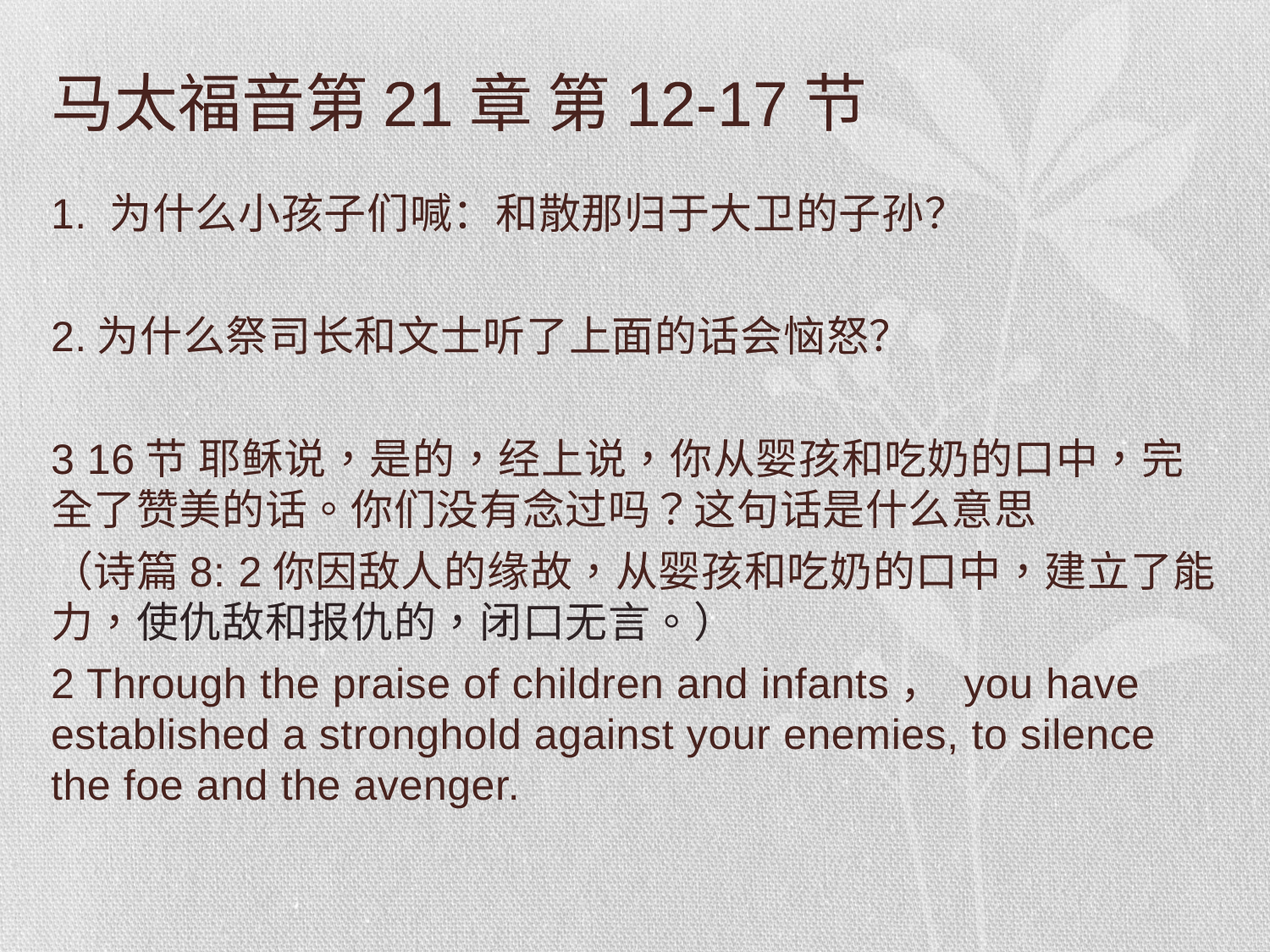

# 马太福音第21章 第12-17节
1. 为什么小孩子们喊：和散那归于大卫的子孙？

2.为什么祭司长和文士听了上面的话会恼怒？

3 16节 耶稣说，是的，经上说，你从婴孩和吃奶的口中，完全了赞美的话。你们没有念过吗？这句话是什么意思
（诗篇8: 2你因敌人的缘故，从婴孩和吃奶的口中，建立了能力，使仇敌和报仇的，闭口无言。）
2 Through the praise of children and infants， you have established a stronghold against your enemies, to silence the foe and the avenger.